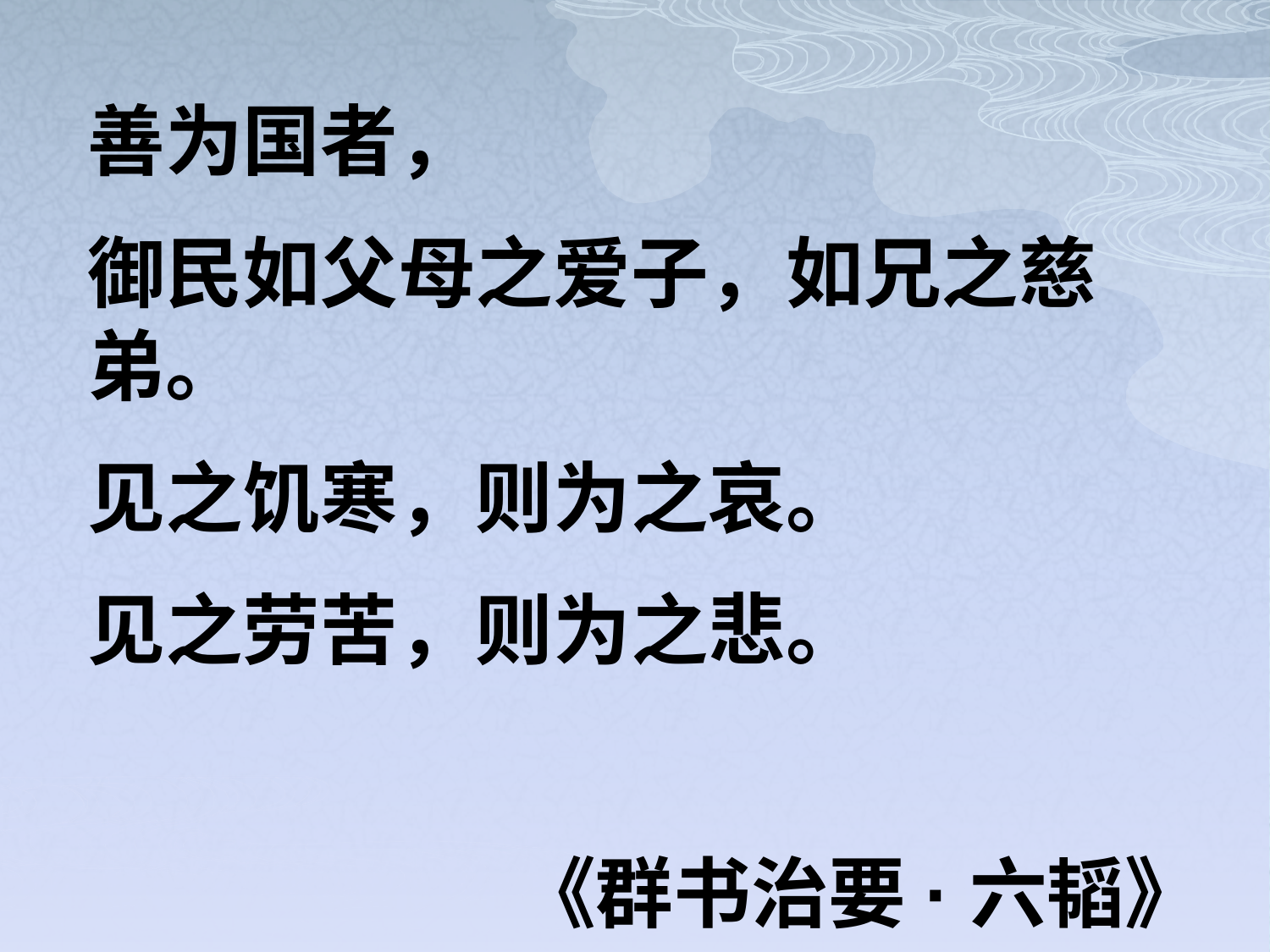

善为国者，
御民如父母之爱子，如兄之慈弟。
见之饥寒，则为之哀。
见之劳苦，则为之悲。

 《群书治要·六韬》